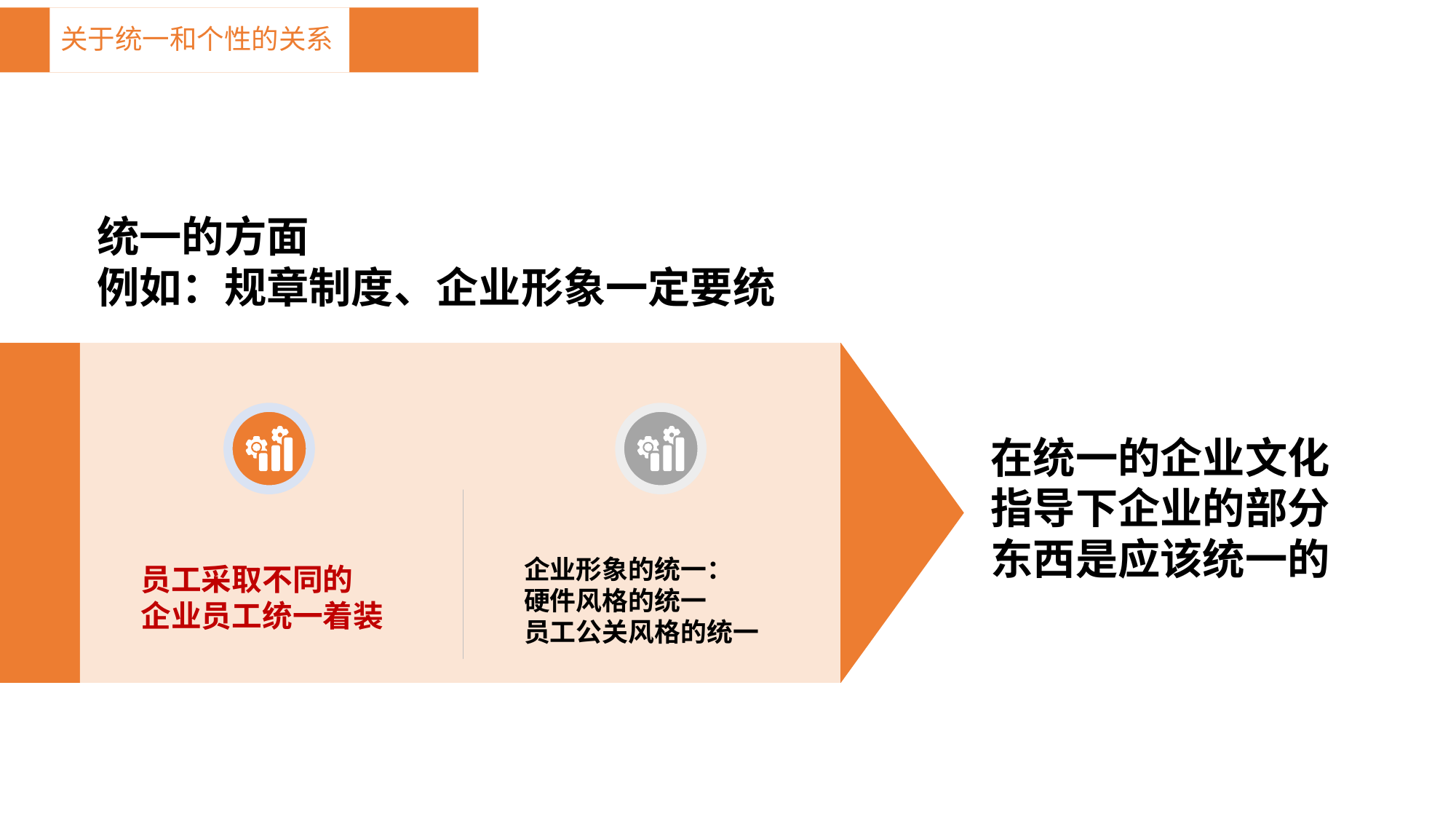

关于统一和个性的关系

统一的方面
例如：规章制度、企业形象一定要统

在统一的企业文化指导下企业的部分东西是应该统一的
企业形象的统一：
硬件风格的统一
员工公关风格的统一
员工采取不同的
企业员工统一着装